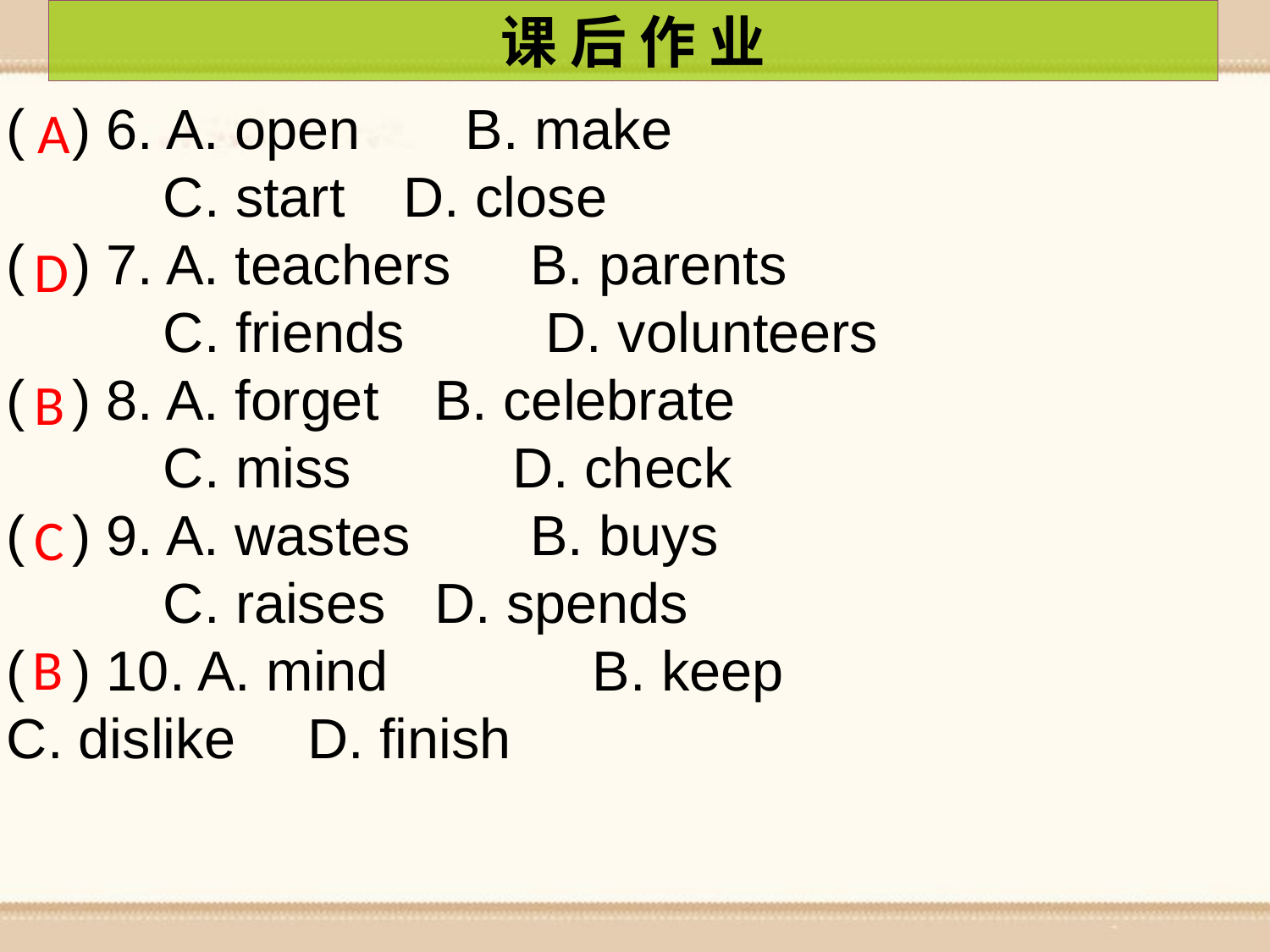

课 后 作 业
(   ) 6. A. open	     B. make
          C. start	 D. close
(   ) 7. A. teachers	 B. parents
          C. friends	  D. volunteers
(   ) 8. A. forget	   B. celebrate
          C. miss	        D. check
(   ) 9. A. wastes	 B. buys
          C. raises	   D. spends
(   ) 10. A. mind	     B. keep
C. dislike	   D. finish
A
D
B
C
B